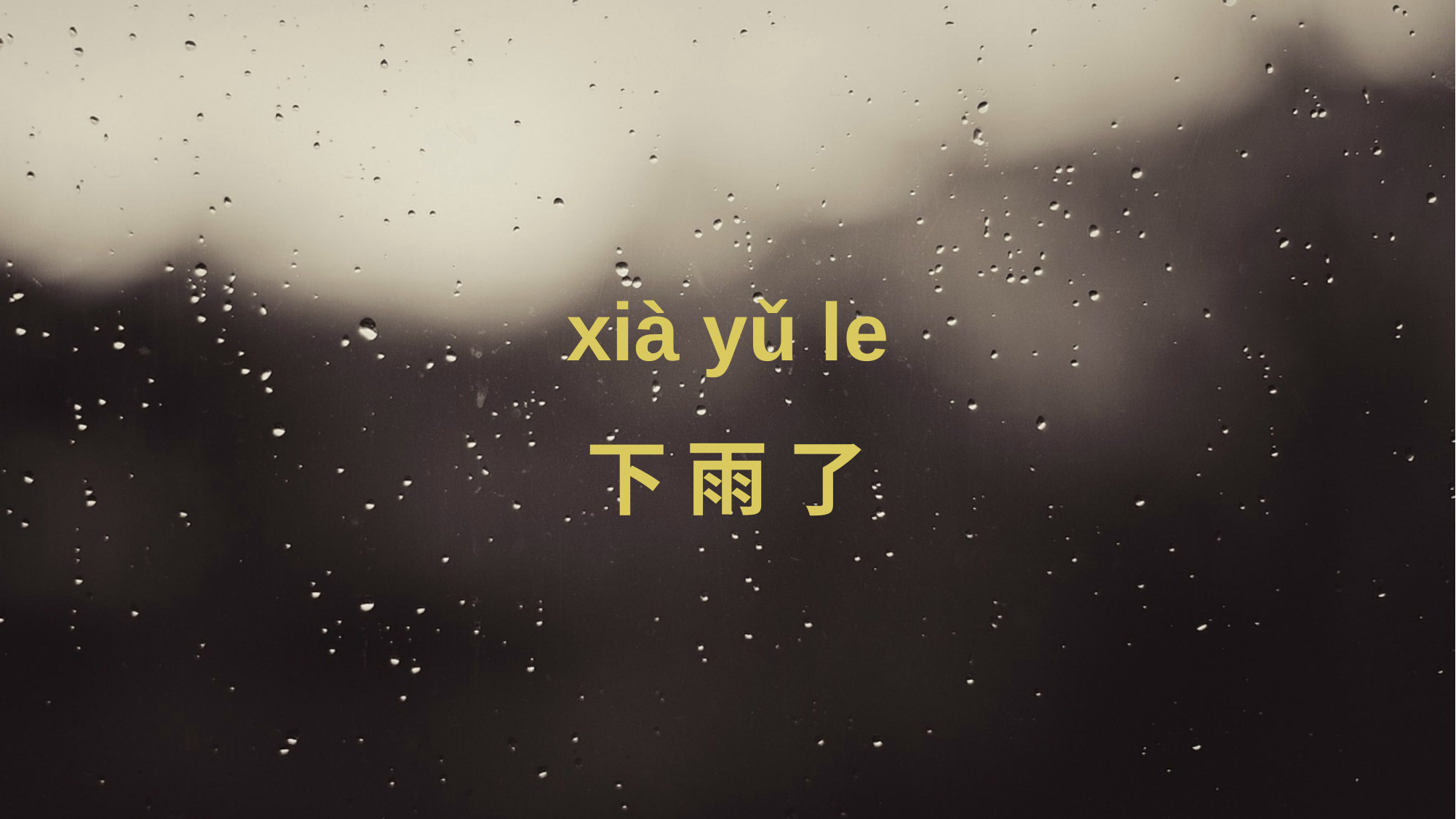

# xià yǔ le 下 雨 了